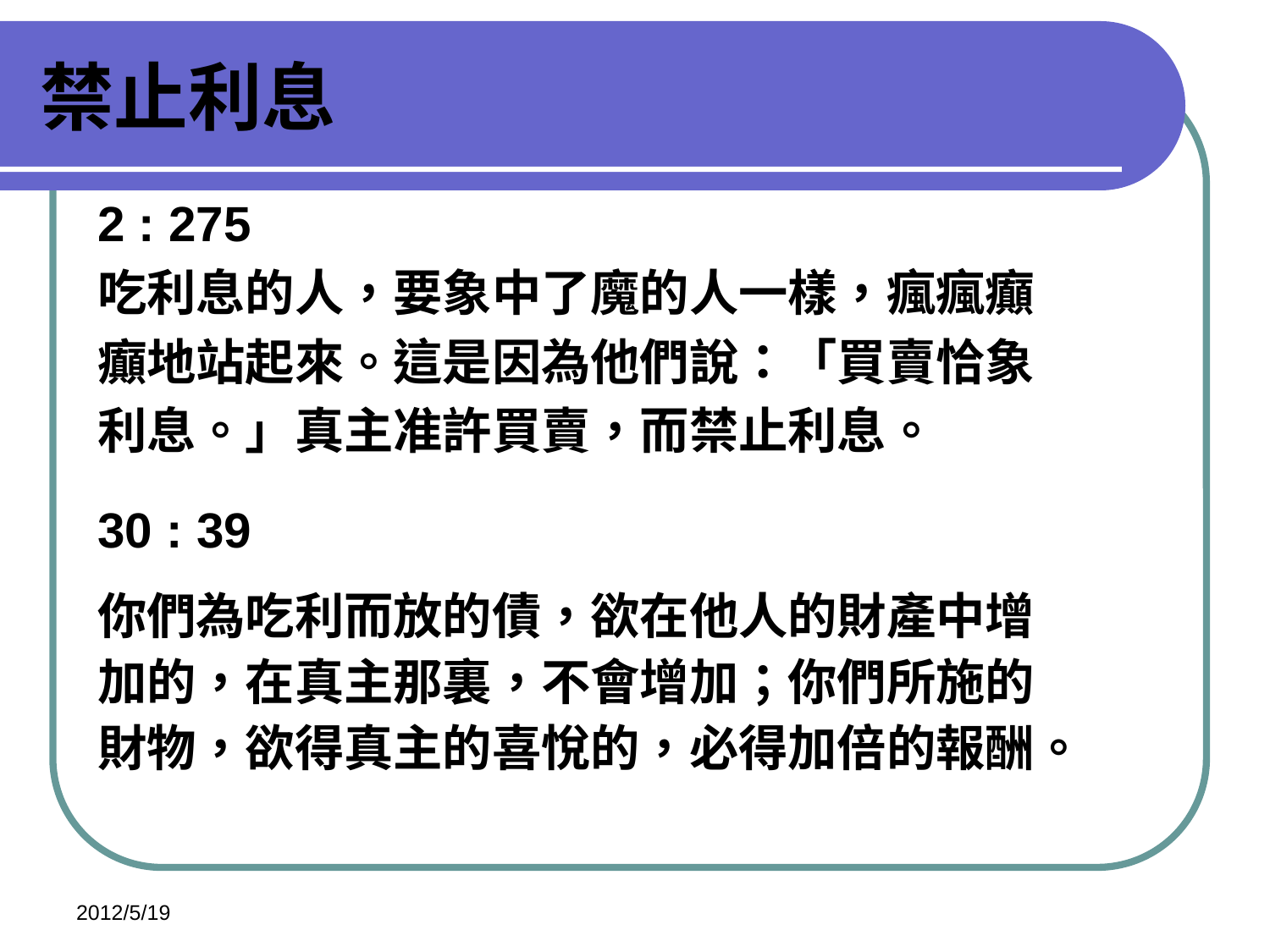

禁止利息
2 : 275
吃利息的人，要象中了魔的人一樣，瘋瘋癲
癲地站起來。這是因為他們說：「買賣恰象
利息。」真主准許買賣，而禁止利息。

30 : 39

你們為吃利而放的債，欲在他人的財產中增
加的，在真主那裏，不會增加；你們所施的
財物，欲得真主的喜悅的，必得加倍的報酬。
2012/5/19